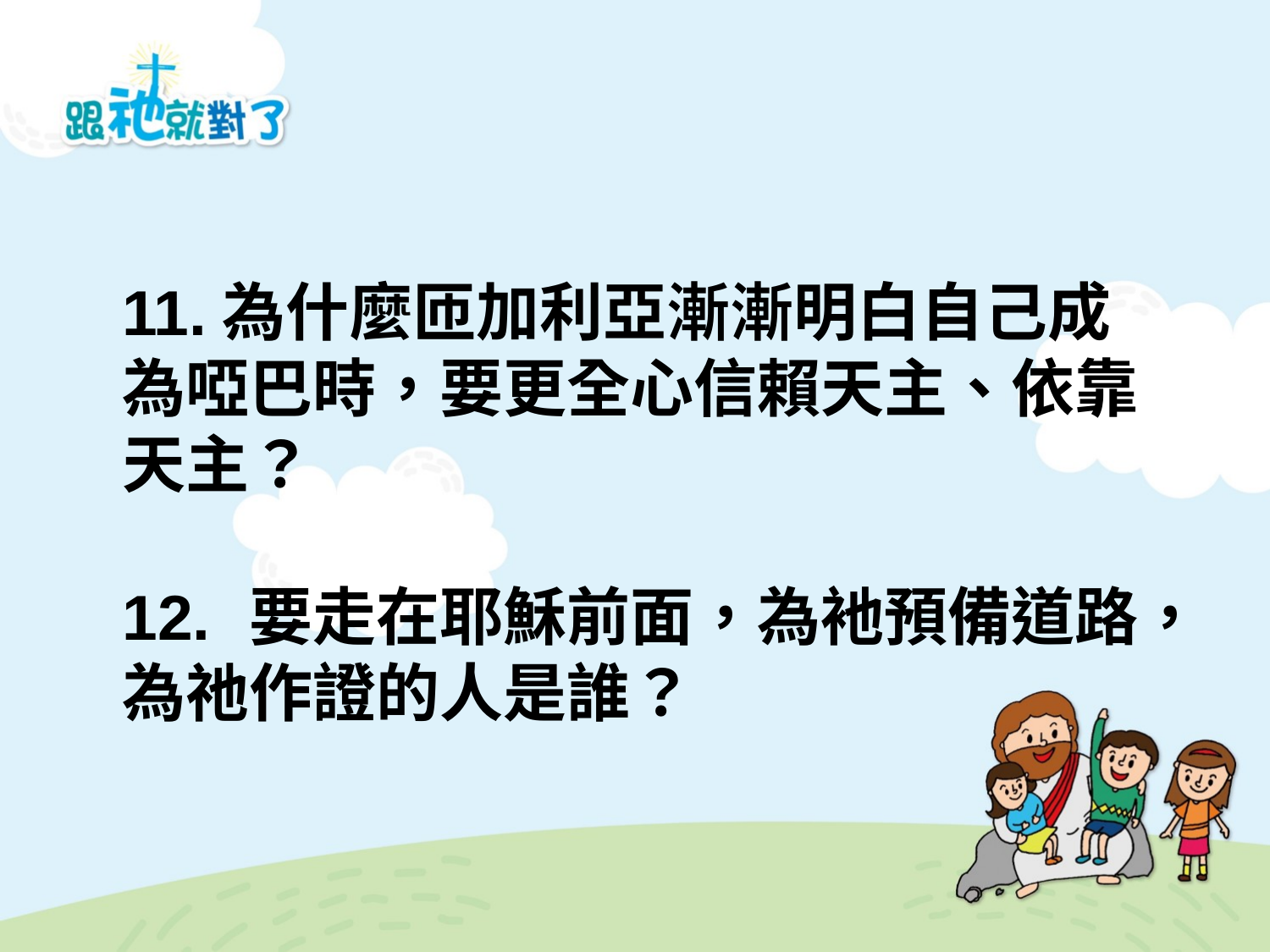

11.為什麼匝加利亞漸漸明白自己成為啞巴時，要更全心信賴天主、依靠天主？

12.	要走在耶穌前面，為衪預備道路，為祂作證的人是誰？